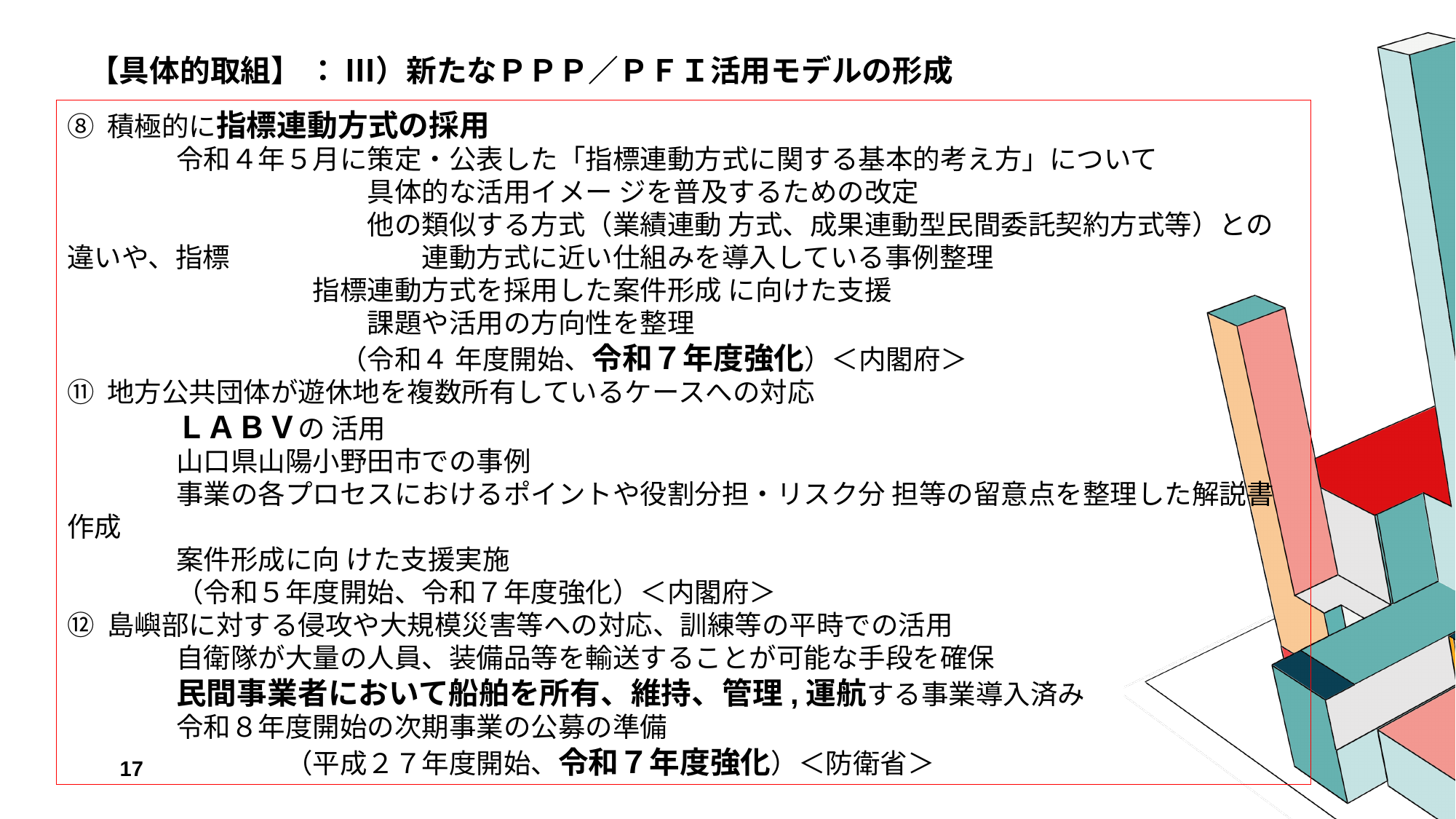

# 【具体的取組】 ： ⅲ）新たなＰＰＰ／ＰＦＩ活用モデルの形成
⑧ 積極的に指標連動方式の採用
	令和４年５月に策定・公表した「指標連動方式に関する基本的考え方」について
　　　　　　　　　　　具体的な活用イメー ジを普及するための改定
　　　　　　　　　　　他の類似する方式（業績連動 方式、成果連動型民間委託契約方式等）との違いや、指標	　　　　　連動方式に近い仕組みを導入している事例整理
	　　　　　指標連動方式を採用した案件形成 に向けた支援
　　　　　　　　　　　課題や活用の方向性を整理
　　　　　　　　　　（令和４ 年度開始、令和７年度強化）＜内閣府＞
⑪ 地方公共団体が遊休地を複数所有しているケースへの対応
	ＬＡＢＶの 活用
	山口県山陽小野田市での事例
	事業の各プロセスにおけるポイントや役割分担・リスク分 担等の留意点を整理した解説書作成
	案件形成に向 けた支援実施
	（令和５年度開始、令和７年度強化）＜内閣府＞
⑫ 島嶼部に対する侵攻や大規模災害等への対応、訓練等の平時での活用
	自衛隊が大量の人員、装備品等を輸送することが可能な手段を確保
	民間事業者において船舶を所有、維持、管理,運航する事業導入済み
	令和８年度開始の次期事業の公募の準備
		（平成２７年度開始、令和７年度強化）＜防衛省＞
17